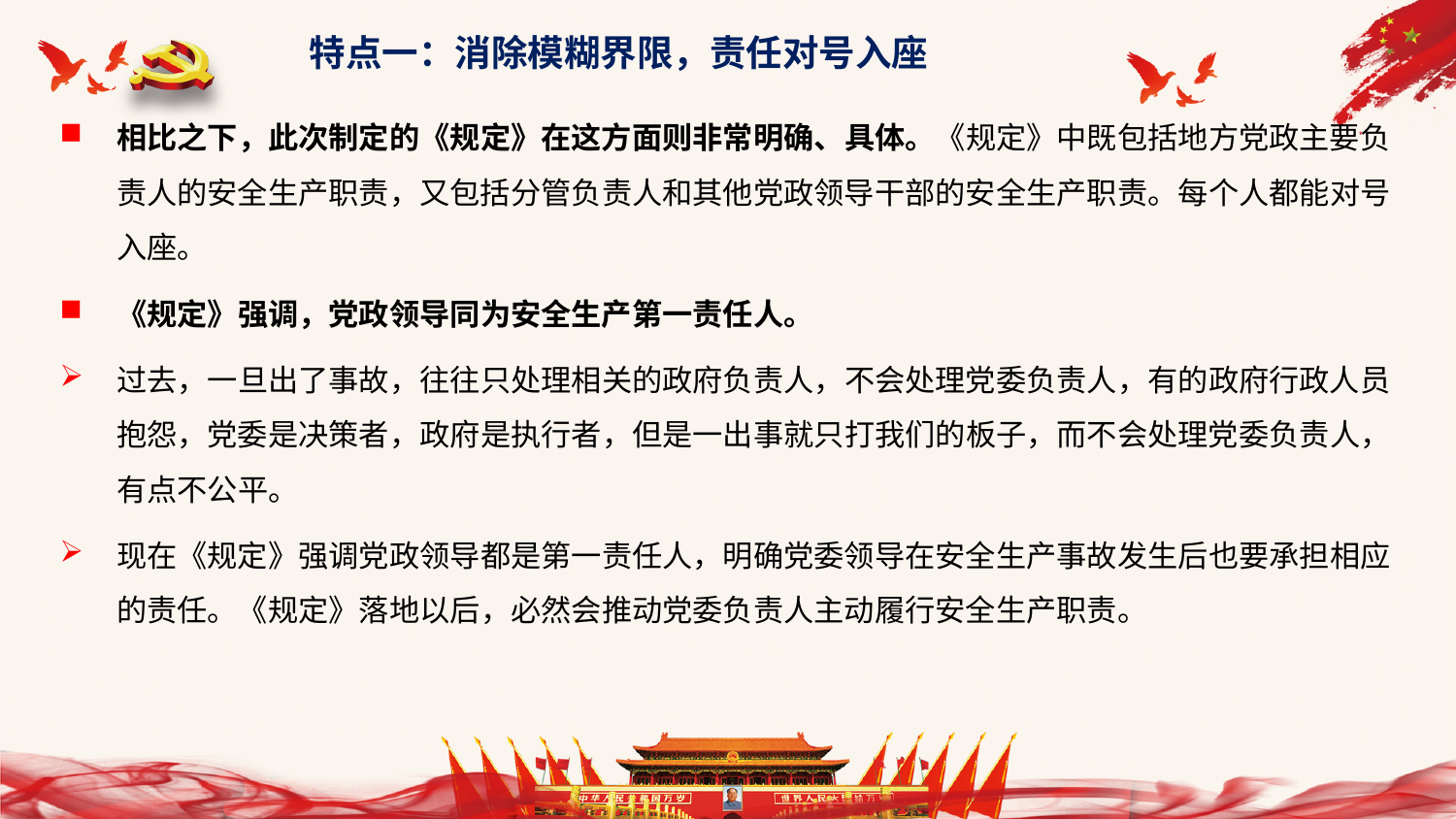

特点一：消除模糊界限，责任对号入座

相比之下，此次制定的《规定》在这方面则非常明确、具体。《规定》中既包括地方党政主要负责人的安全生产职责，又包括分管负责人和其他党政领导干部的安全生产职责。每个人都能对号入座。
《规定》强调，党政领导同为安全生产第一责任人。
过去，一旦出了事故，往往只处理相关的政府负责人，不会处理党委负责人，有的政府行政人员抱怨，党委是决策者，政府是执行者，但是一出事就只打我们的板子，而不会处理党委负责人，有点不公平。
现在《规定》强调党政领导都是第一责任人，明确党委领导在安全生产事故发生后也要承担相应的责任。《规定》落地以后，必然会推动党委负责人主动履行安全生产职责。